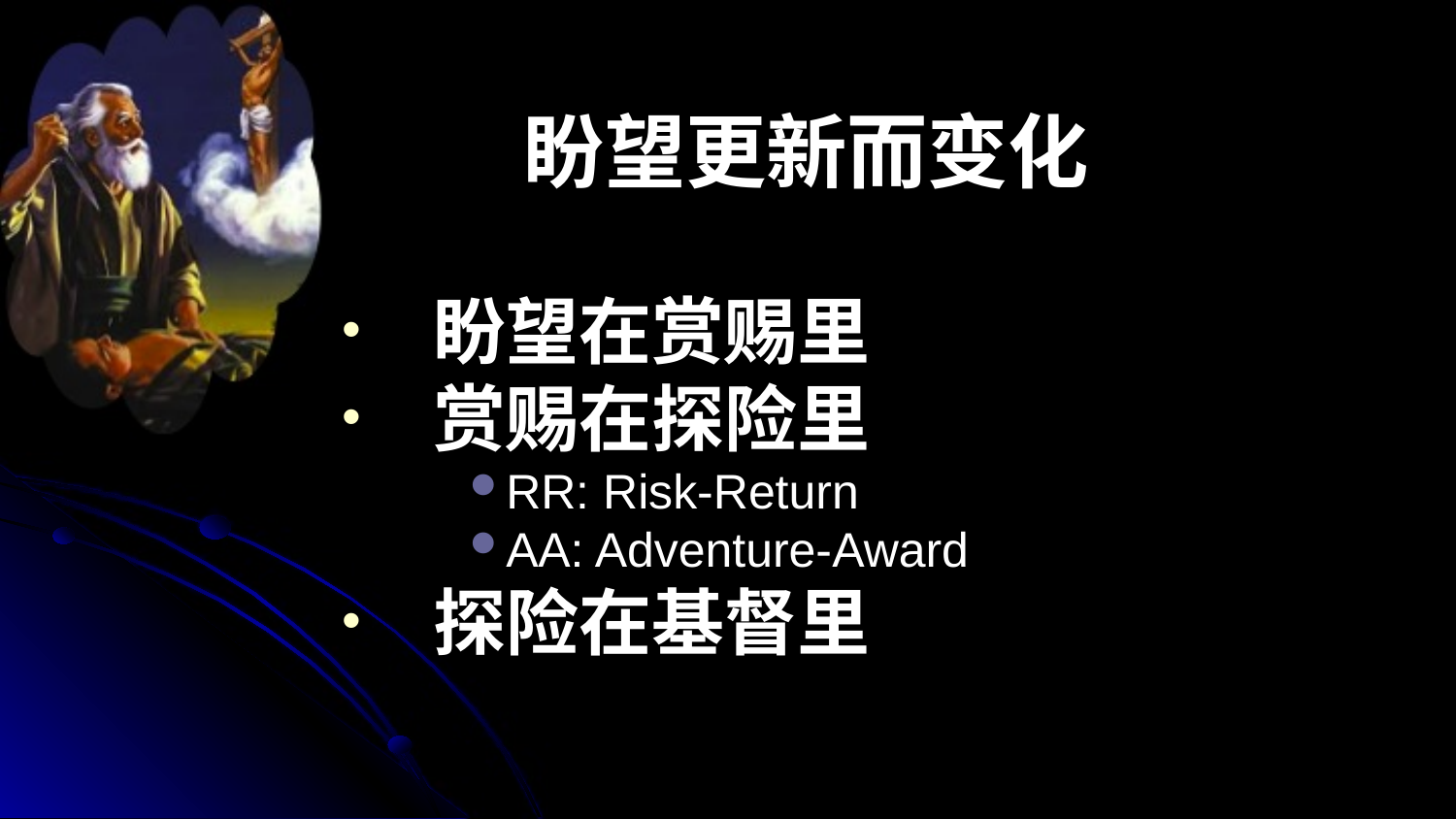

盼望更新而变化

盼望在赏赐里
赏赐在探险里
RR: Risk-Return
AA: Adventure-Award
探险在基督里